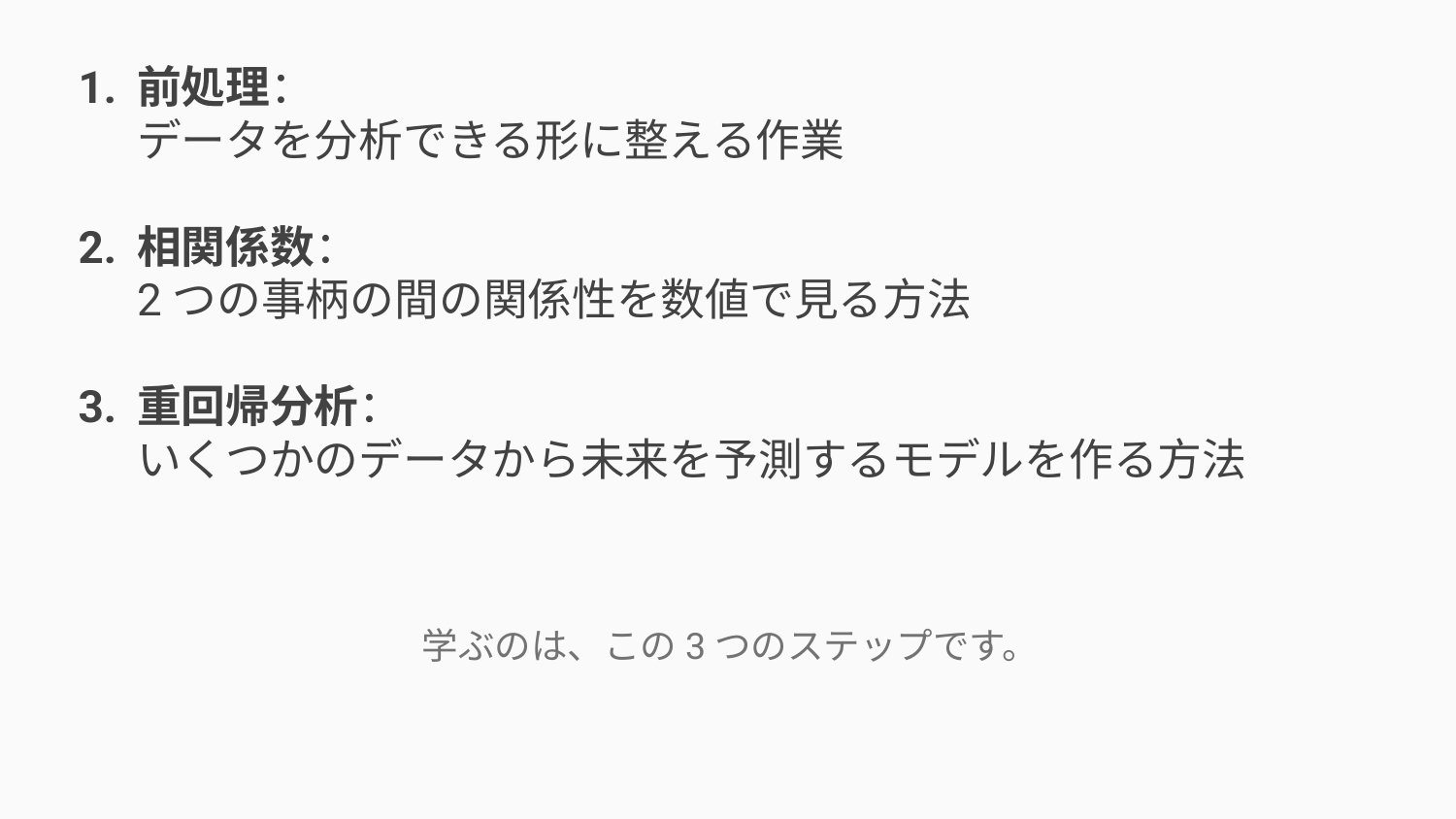

# 前処理： データを分析できる形に整える作業
相関係数：
2つの事柄の間の関係性を数値で見る方法
重回帰分析：
いくつかのデータから未来を予測するモデルを作る方法

学ぶのは、この3つのステップです。